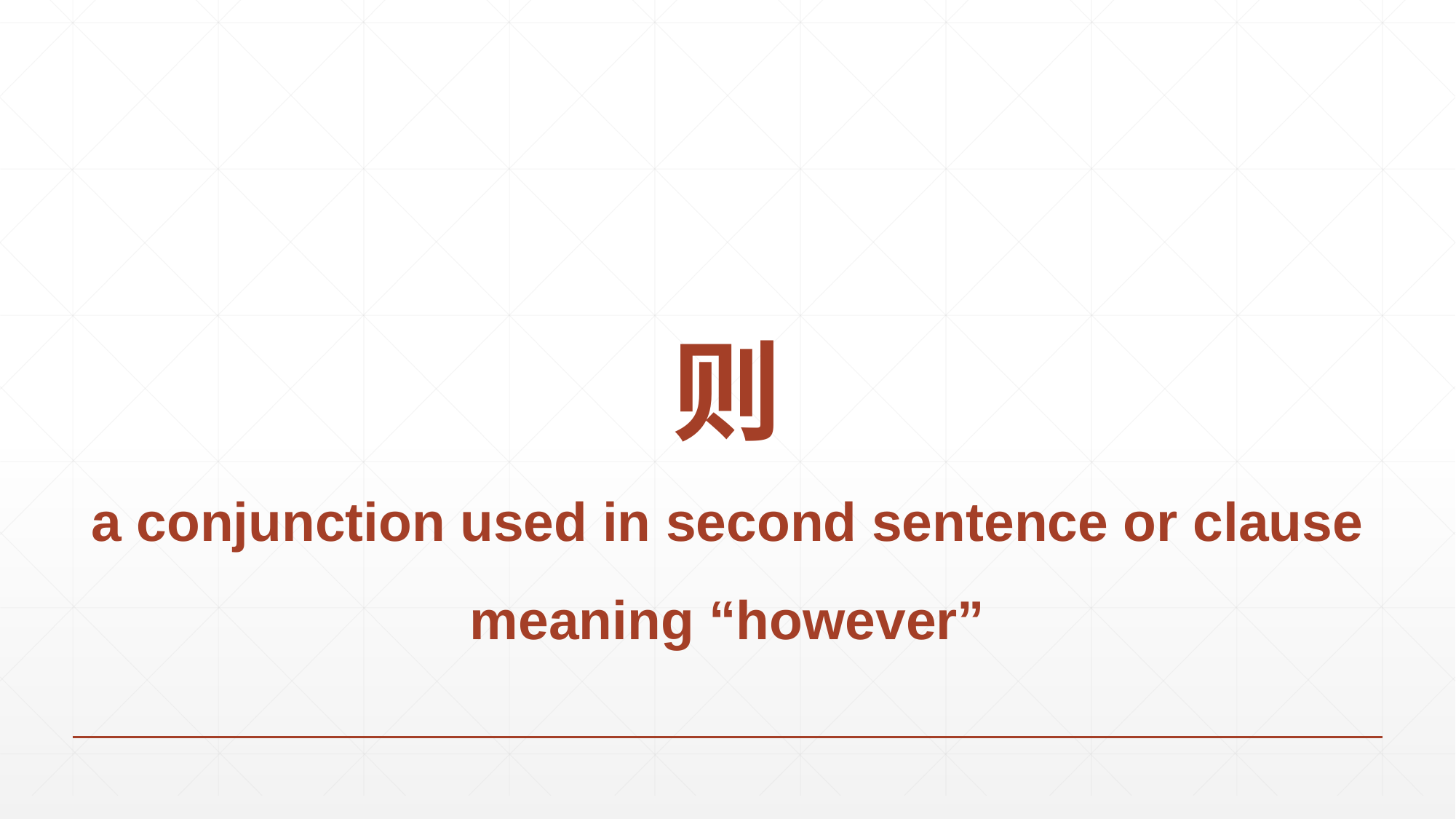

# 则 a conjunction used in second sentence or clause meaning “however”